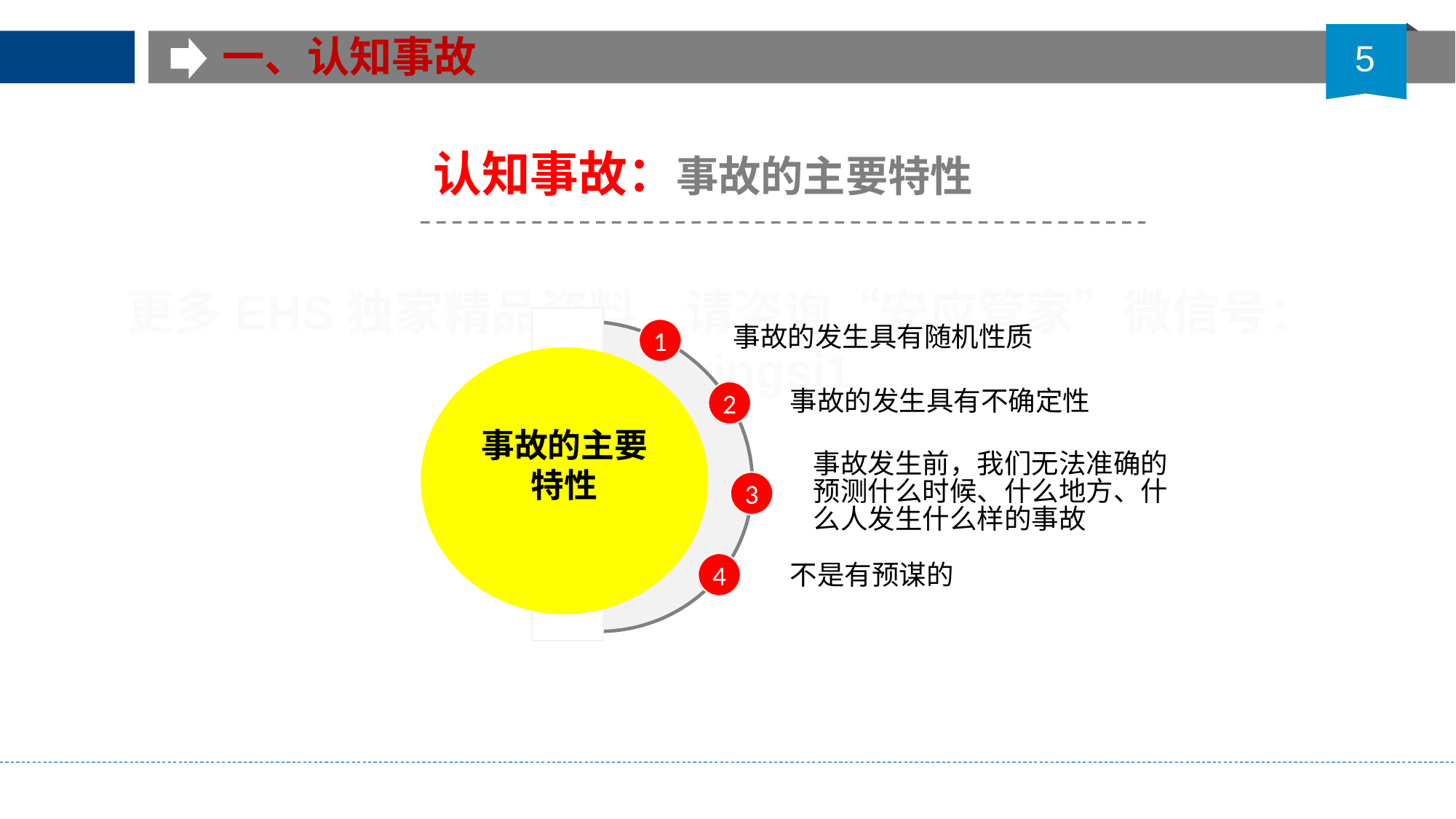

一、认知事故
5
# 认知事故：事故的主要特性

1
事故的发生具有随机性质
事故的主要特性

2
事故的发生具有不确定性
事故发生前，我们无法准确的
预测什么时候、什么地方、什
么人发生什么样的事故
3
4
不是有预谋的